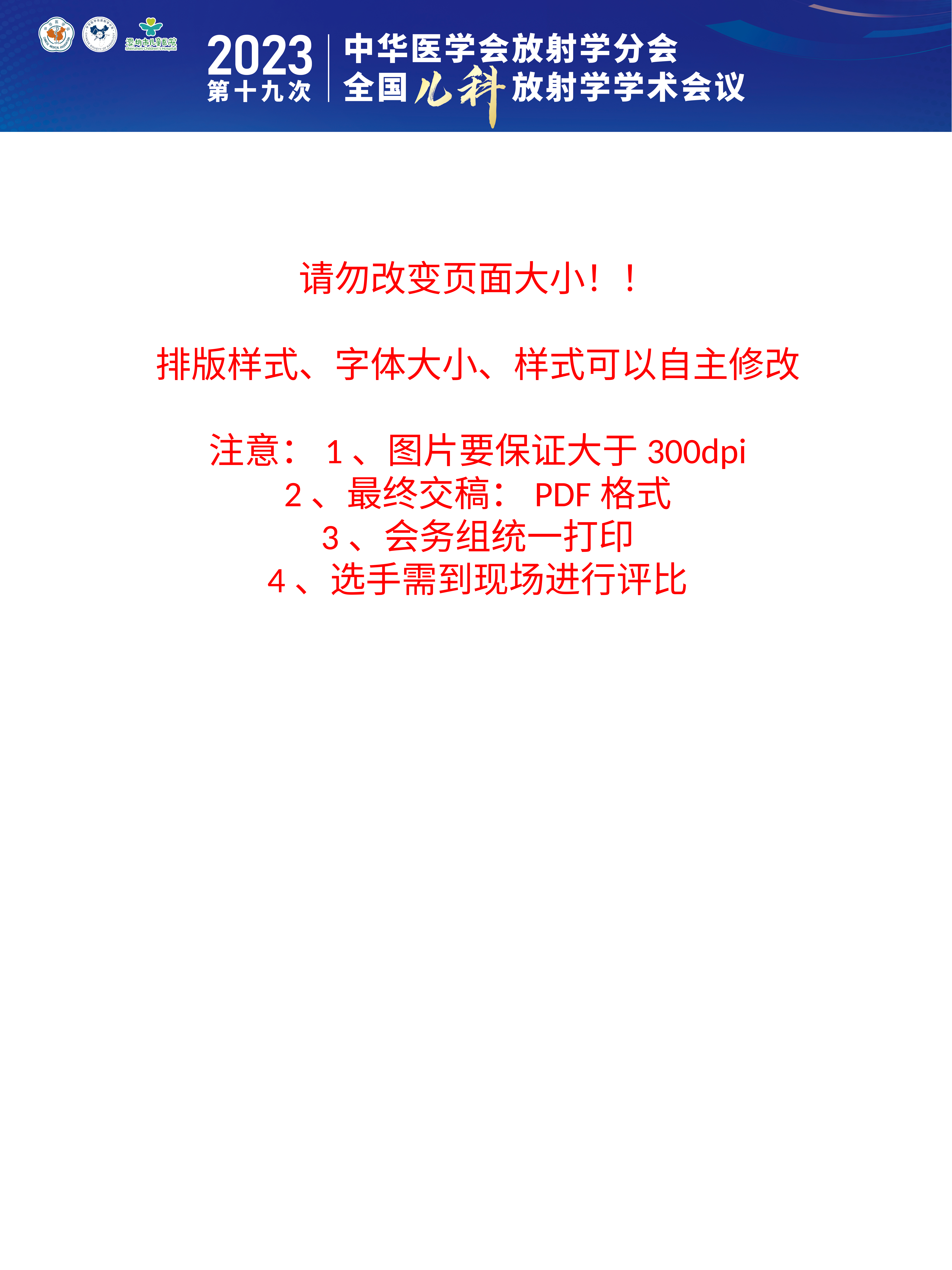

请勿改变页面大小！！

排版样式、字体大小、样式可以自主修改

注意：1、图片要保证大于300dpi
2、最终交稿：PDF格式
3、会务组统一打印
4、选手需到现场进行评比